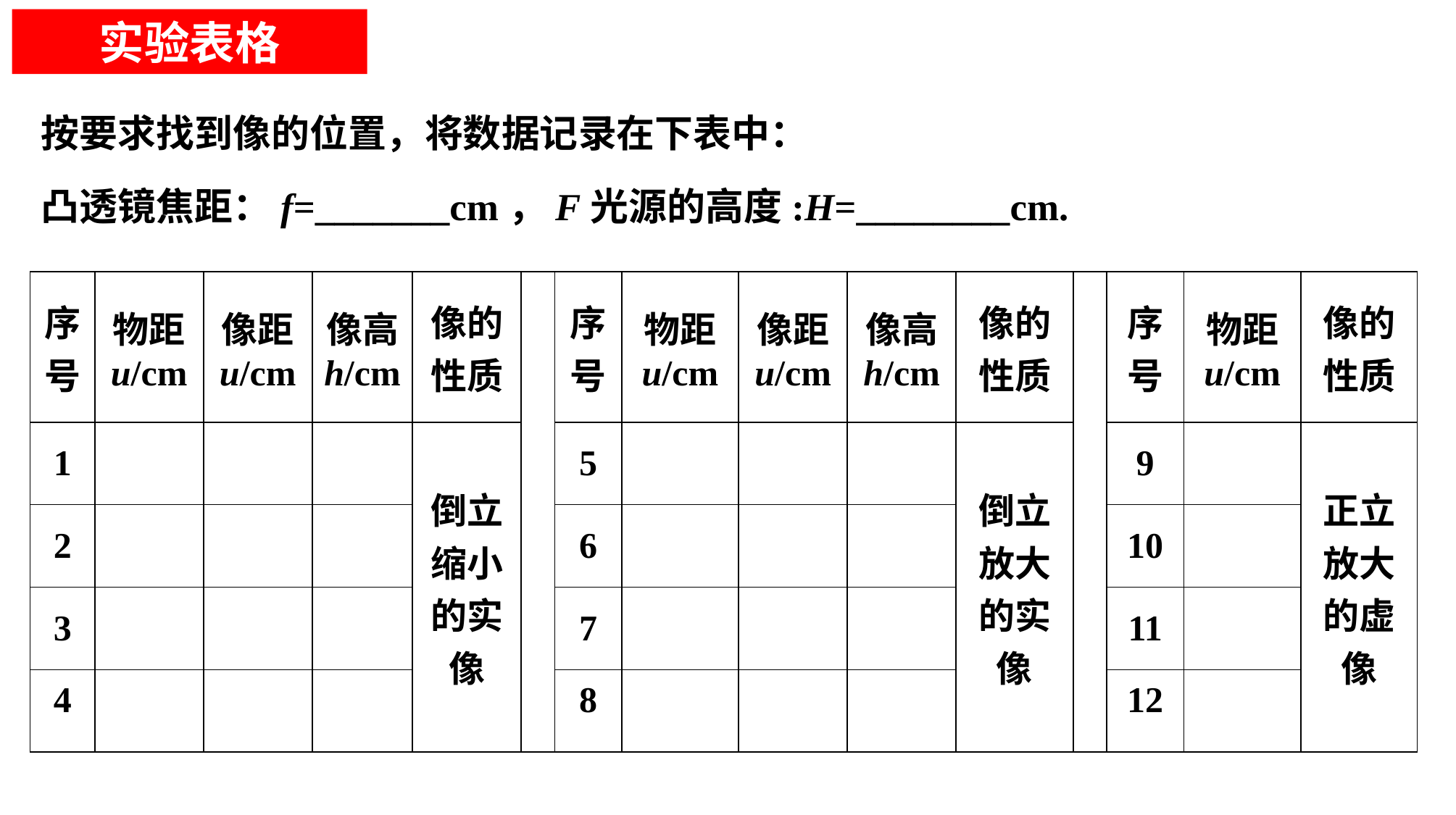

实验表格
按要求找到像的位置，将数据记录在下表中：
凸透镜焦距：f=_______cm，F光源的高度:H=________cm.
| 序号 | 物距 u/cm | 像距 u/cm | 像高 h/cm | 像的性质 |  | 序号 | 物距 u/cm | 像距 u/cm | 像高 h/cm | 像的性质 |  | 序号 | 物距 u/cm | 像的性质 |
| --- | --- | --- | --- | --- | --- | --- | --- | --- | --- | --- | --- | --- | --- | --- |
| 1 |  |  |  | 倒立缩小的实像 |  | 5 |  |  |  | 倒立放大的实像 |  | 9 |  | 正立放大的虚像 |
| 2 |  |  |  |  |  | 6 |  |  |  |  |  | 10 |  |  |
| 3 |  |  |  |  |  | 7 |  |  |  |  |  | 11 |  |  |
| 4 |  |  |  |  |  | 8 |  |  |  |  |  | 12 |  |  |